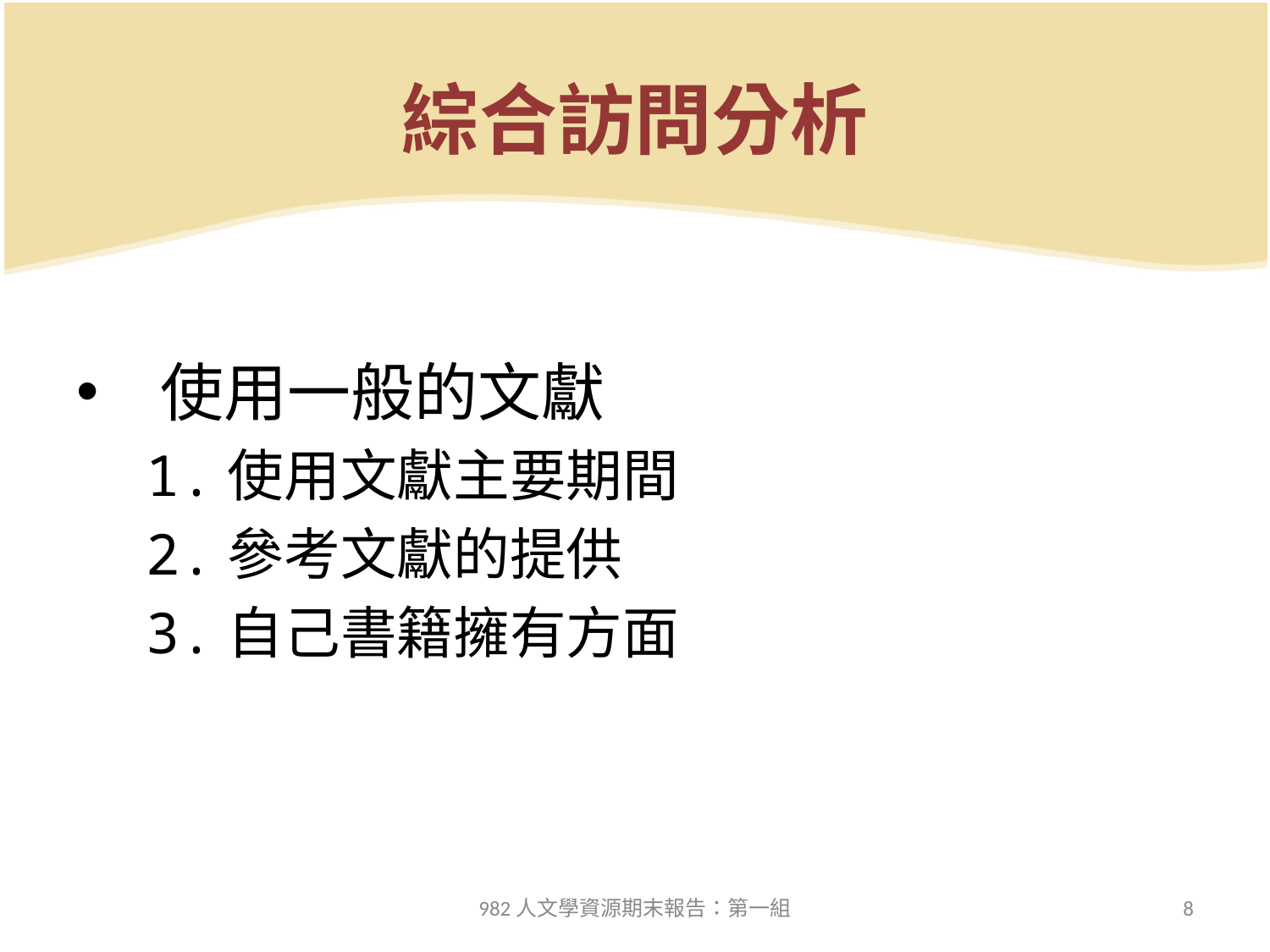

# 綜合訪問分析
使用一般的文獻
　1.使用文獻主要期間
　2.參考文獻的提供
　3.自己書籍擁有方面

982人文學資源期末報告：第一組
8